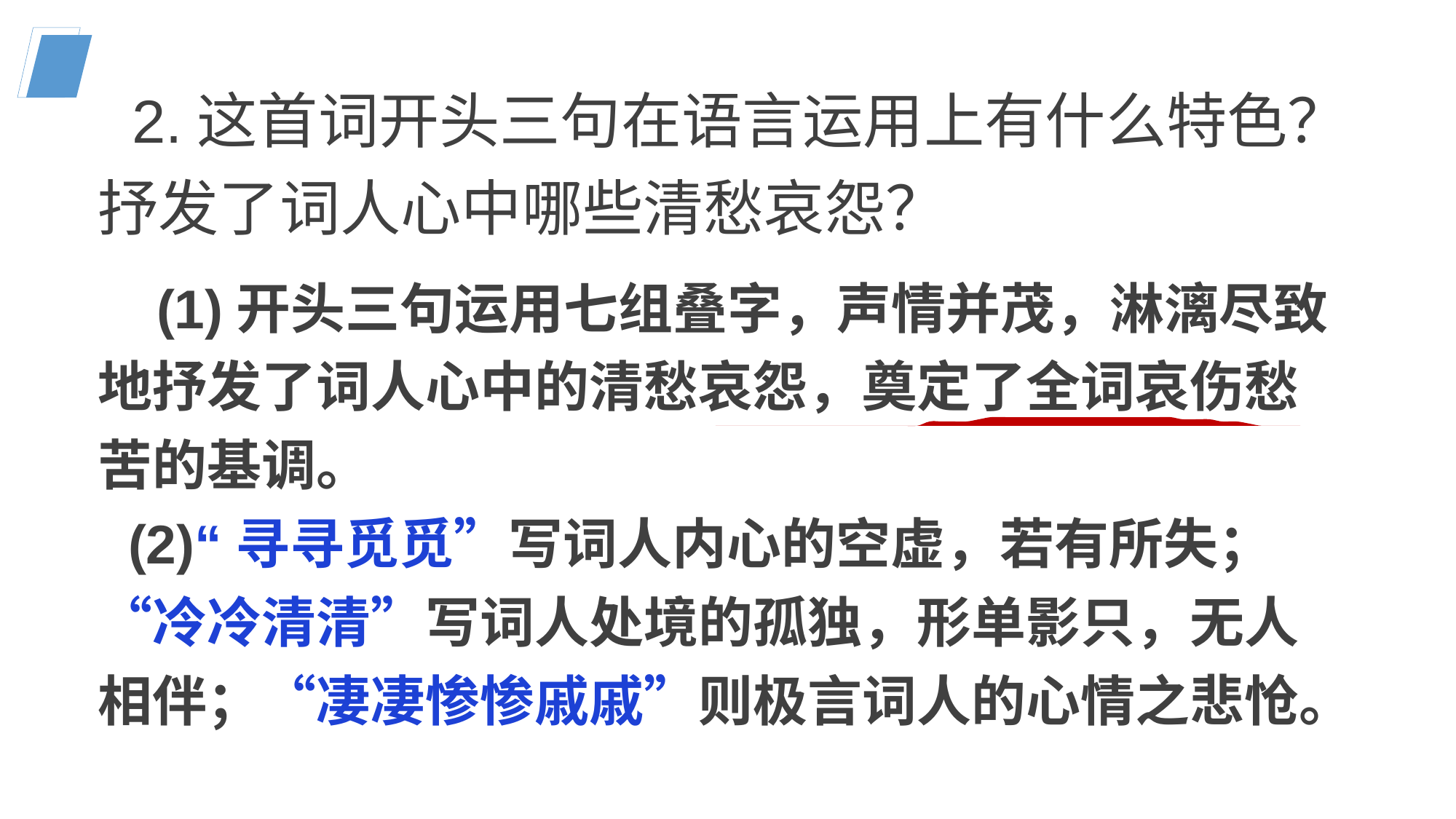

2.这首词开头三句在语言运用上有什么特色？
抒发了词人心中哪些清愁哀怨？
　    (1)开头三句运用七组叠字，声情并茂，淋漓尽致地抒发了词人心中的清愁哀怨，奠定了全词哀伤愁苦的基调。
  (2)“寻寻觅觅”写词人内心的空虚，若有所失；“冷冷清清”写词人处境的孤独，形单影只，无人相伴；“凄凄惨惨戚戚”则极言词人的心情之悲怆。